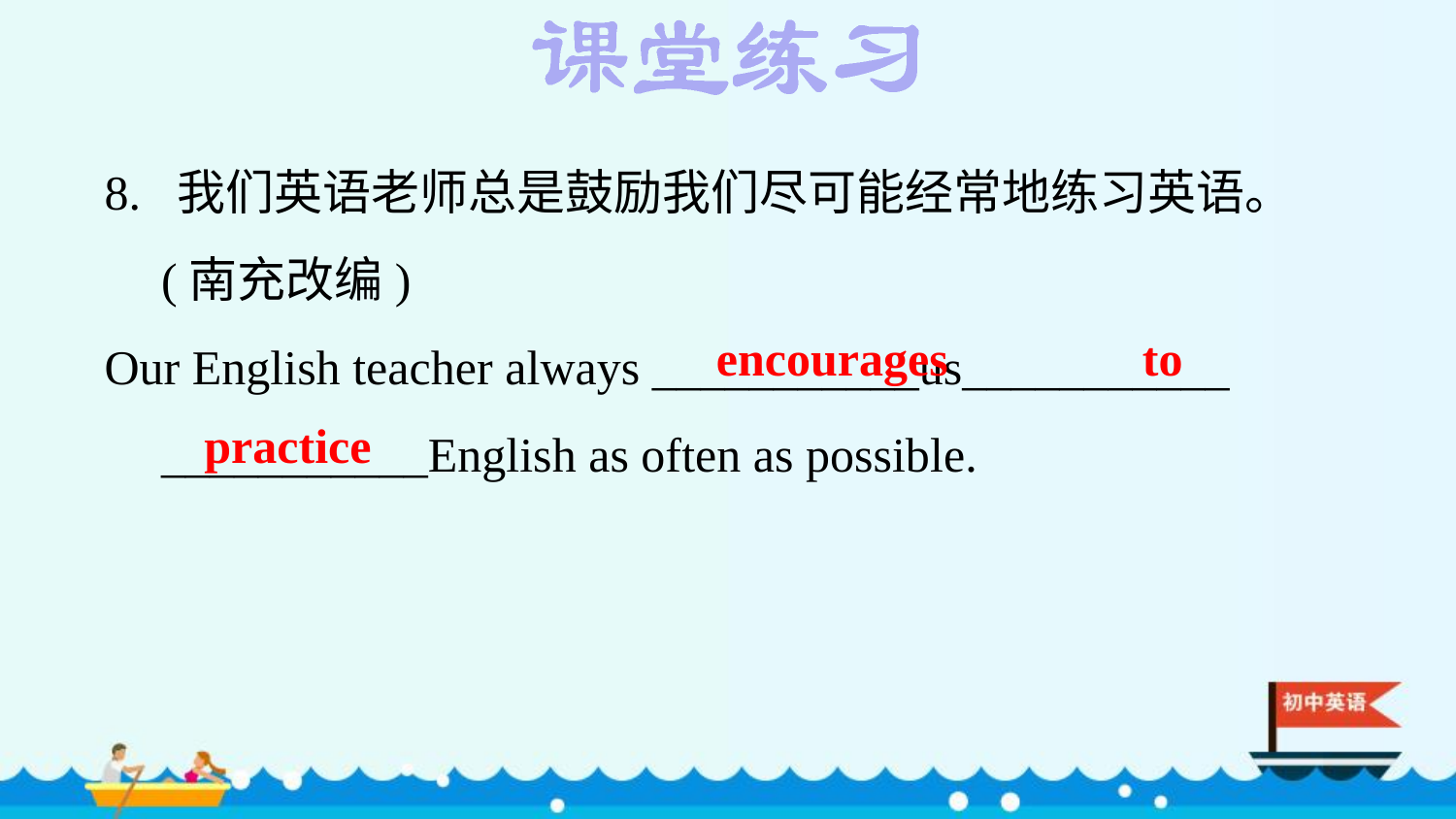

8.  我们英语老师总是鼓励我们尽可能经常地练习英语。(南充改编)
Our English teacher always ___________us___________ ___________English as often as possible.
encourages                to
practice